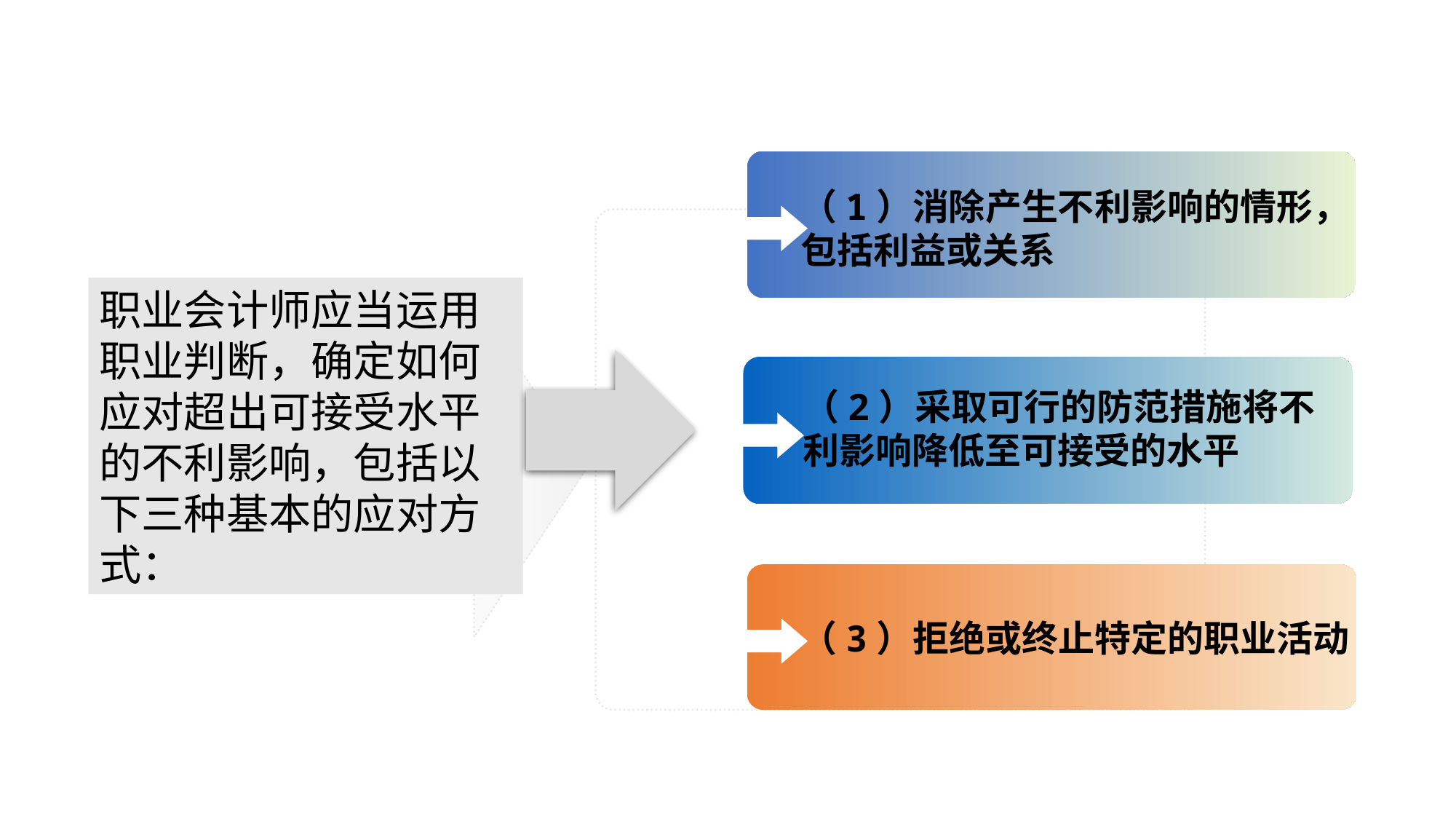

（1）消除产生不利影响的情形，包括利益或关系

职业会计师应当运用职业判断，确定如何应对超出可接受水平的不利影响，包括以下三种基本的应对方式：

（2）采取可行的防范措施将不利影响降低至可接受的水平

（3）拒绝或终止特定的职业活动